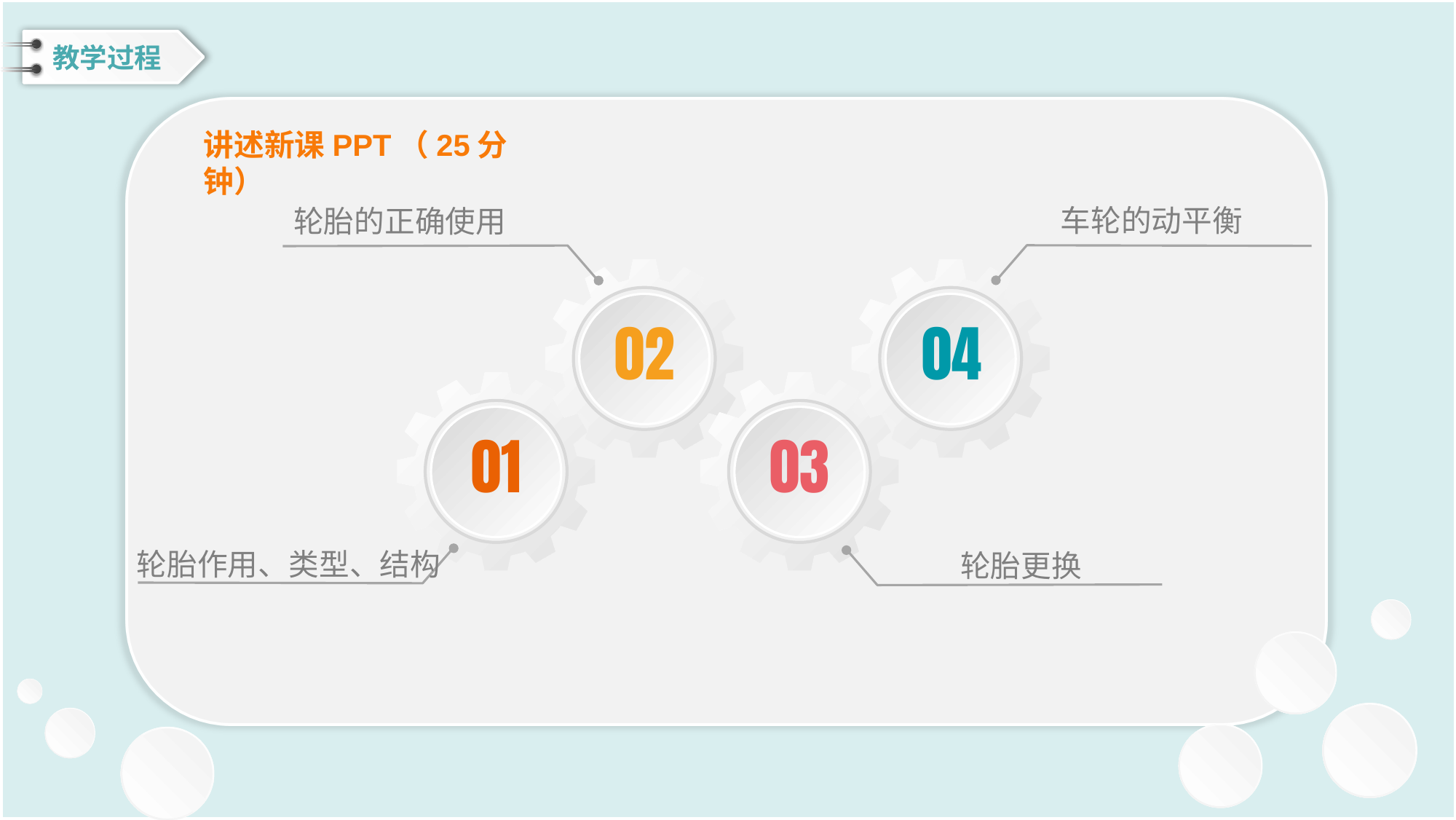

教学过程

讲述新课PPT（25分钟）
车轮的动平衡

轮胎的正确使用

02
04

01
03
轮胎作用、类型、结构

轮胎更换